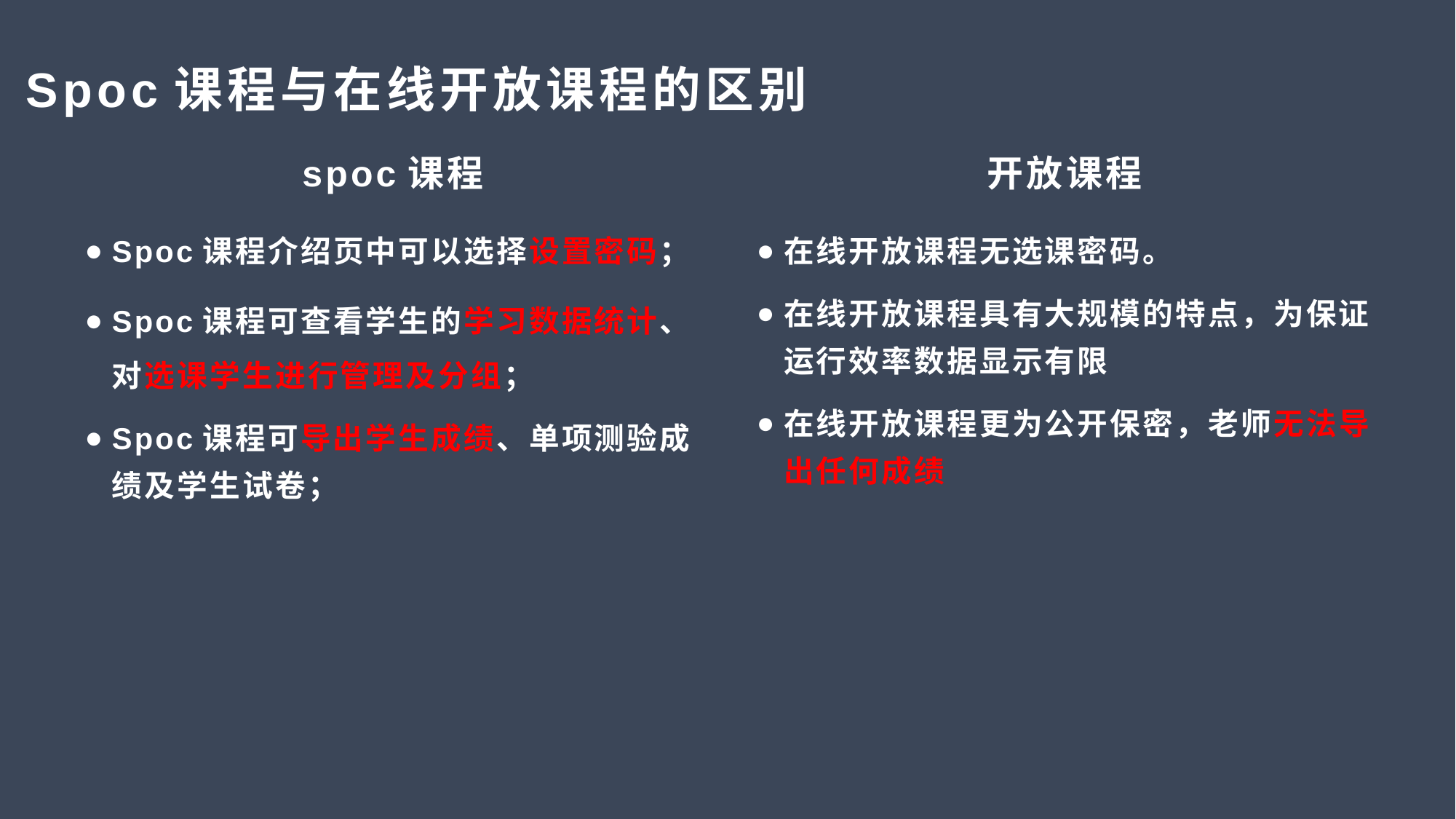

# 区别
Spoc课程与在线开放课程的区别
spoc课程
开放课程
Spoc课程介绍页中可以选择设置密码；
Spoc课程可查看学生的学习数据统计、对选课学生进行管理及分组；
Spoc课程可导出学生成绩、单项测验成绩及学生试卷；

在线开放课程无选课密码。
在线开放课程具有大规模的特点，为保证运行效率数据显示有限
在线开放课程更为公开保密，老师无法导出任何成绩